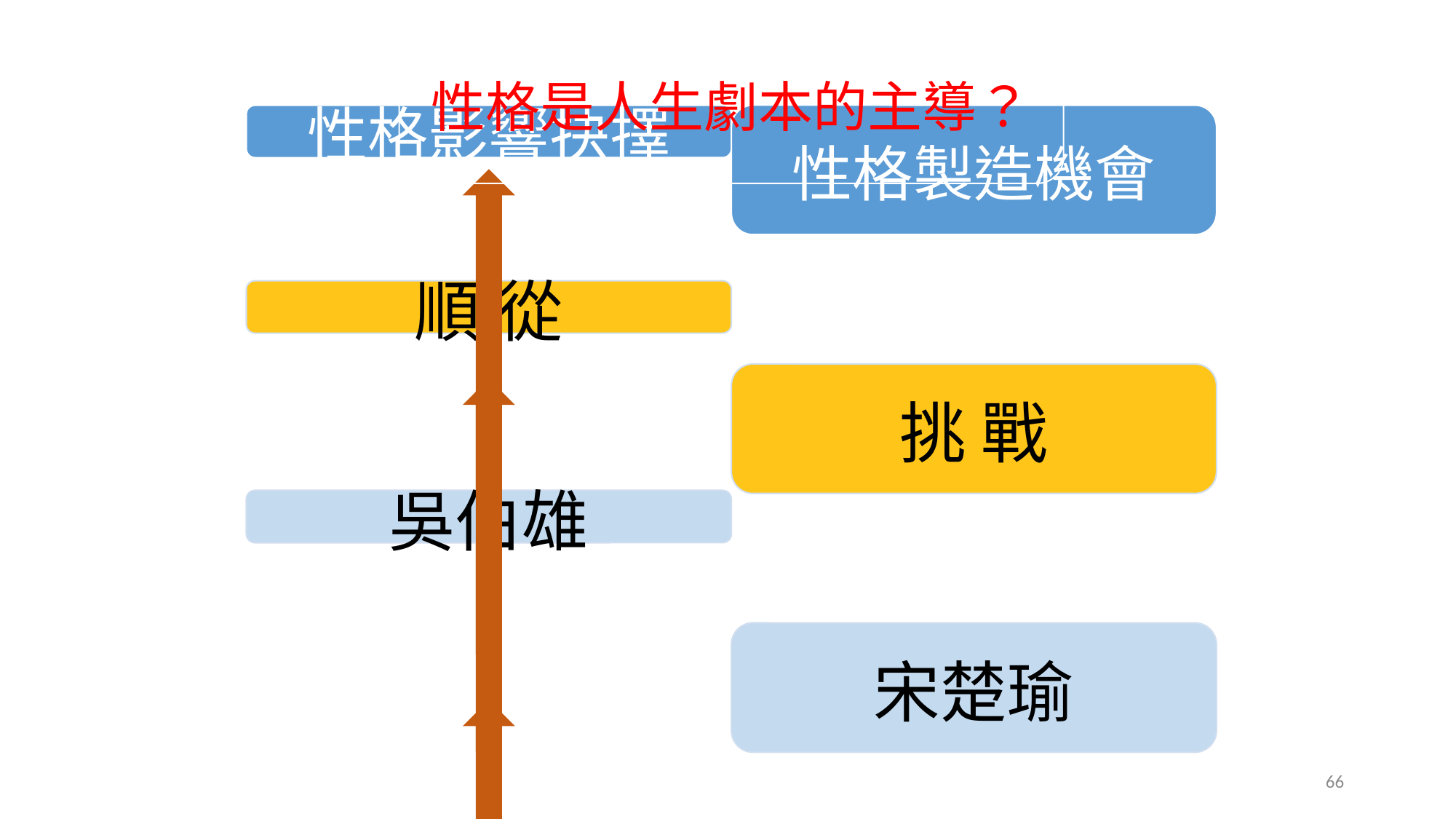

性格是人生劇本的主導？
性格影響抉擇
順 從
吳伯雄
性格製造機會
挑 戰
宋楚瑜

#
66